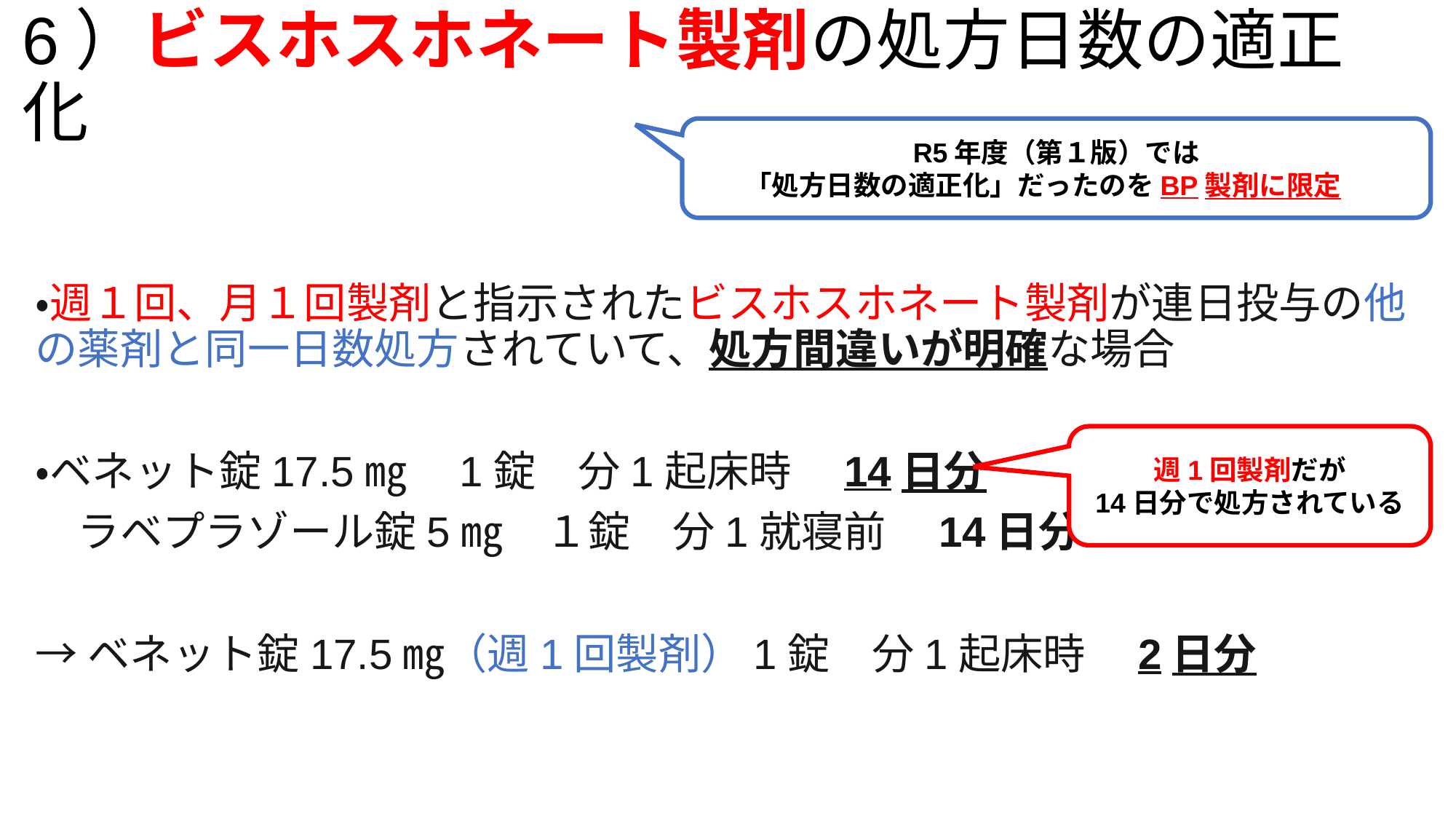

# 6）ビスホスホネート製剤の処方日数の適正化

R5年度（第１版）では
「処方日数の適正化」だったのをBP製剤に限定〇

・週１回、月１回製剤と指示されたビスホスホネート製剤が連日投与の他の薬剤と同一日数処方されていて、処方間違いが明確な場合

・ベネット錠17.5㎎　1錠　分1起床時　14日分
　ラベプラゾール錠5㎎　１錠　分1就寝前　14日分

→ベネット錠17.5㎎（週1回製剤）1錠　分1起床時　2日分

週1回製剤だが
14日分で処方されている